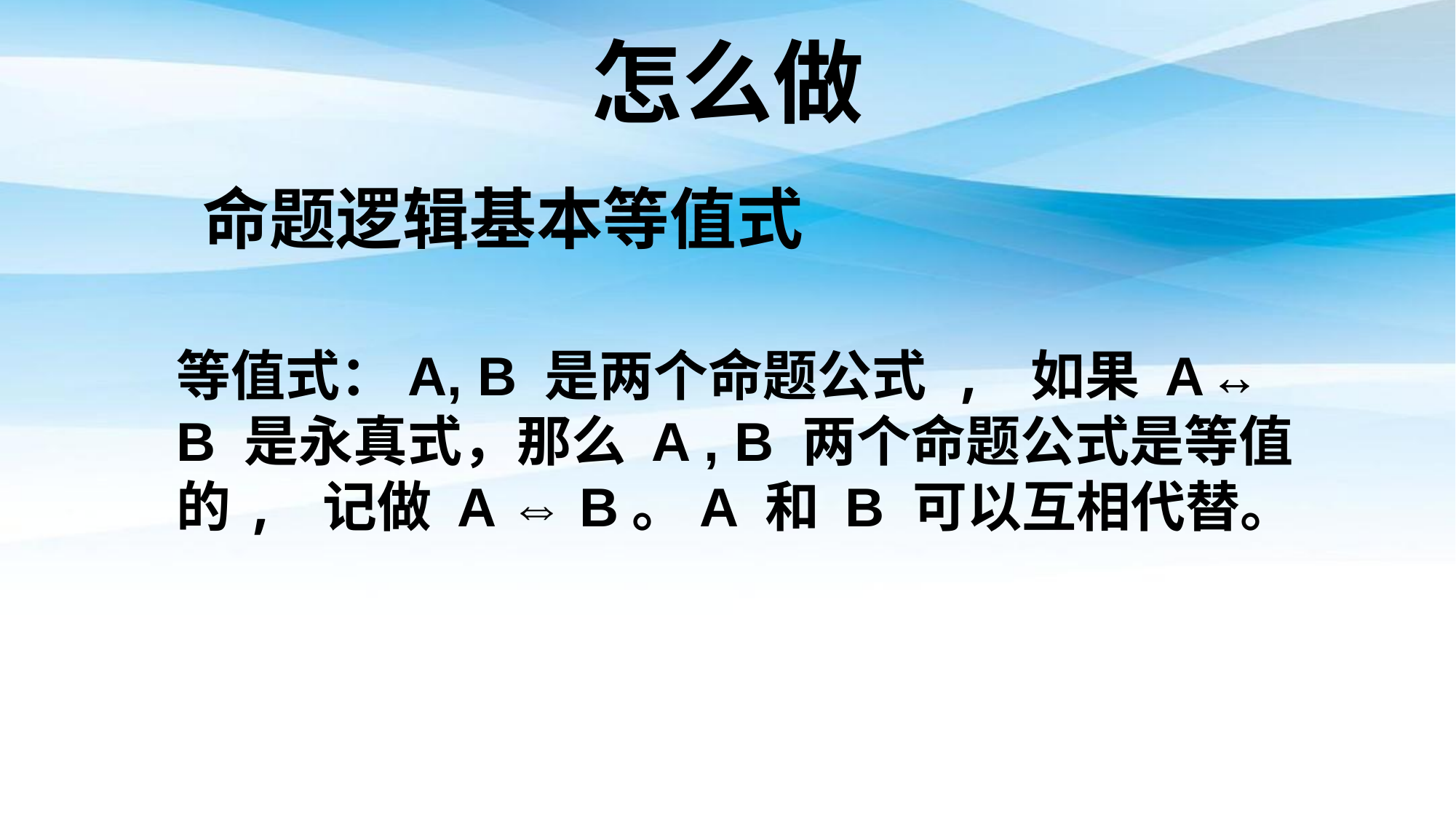

怎么做
命题逻辑基本等值式
等值式：A, B 是两个命题公式 , 如果 A ↔ B 是永真式，那么 A , B 两个命题公式是等值的, 记做 A ⇔ B。A 和 B 可以互相代替。